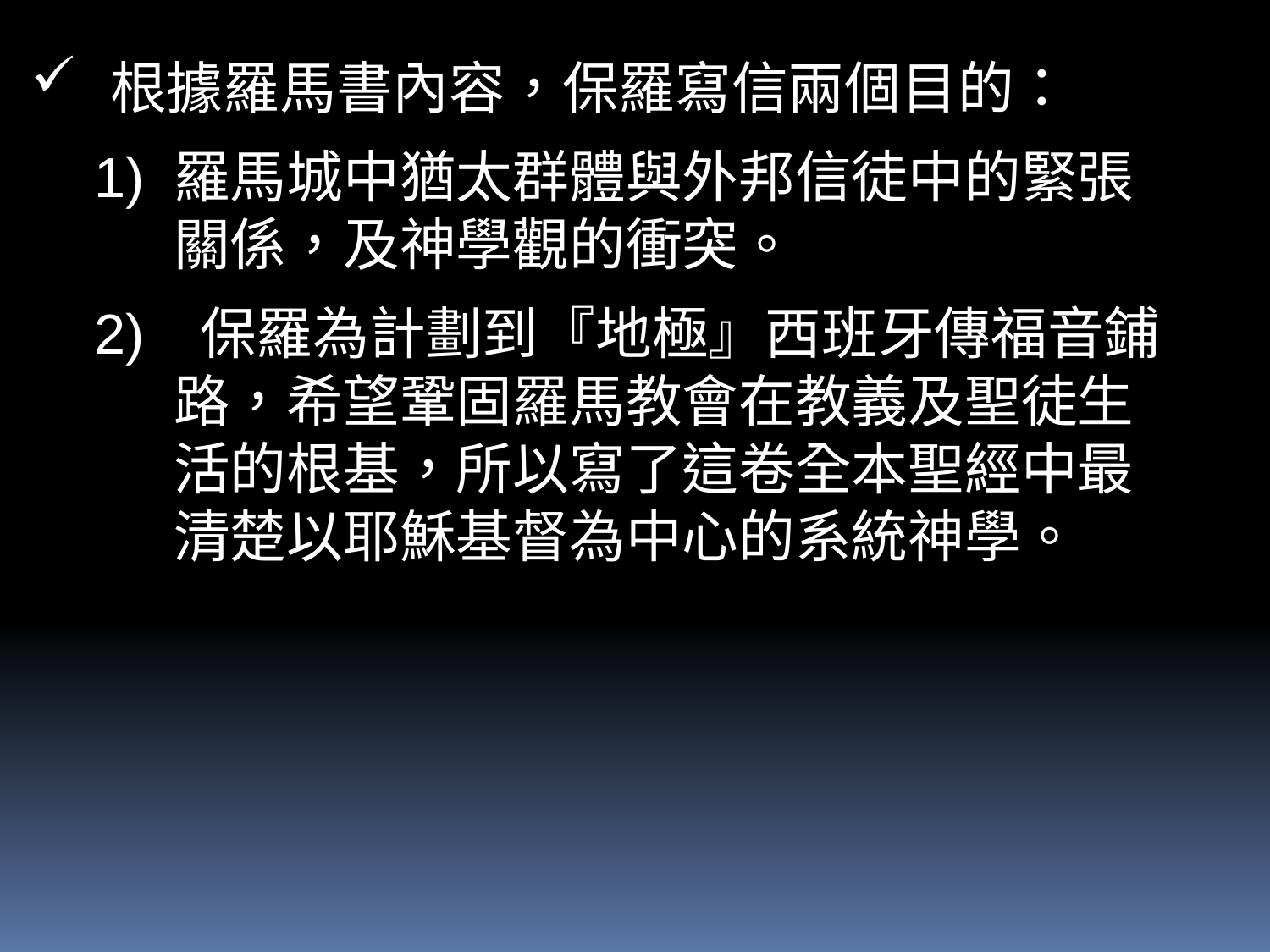

根據羅馬書內容，保羅寫信兩個目的：
羅馬城中猶太群體與外邦信徒中的緊張關係，及神學觀的衝突。
 保羅為計劃到『地極』西班牙傳福音鋪路，希望鞏固羅馬教會在教義及聖徒生活的根基，所以寫了這卷全本聖經中最清楚以耶穌基督為中心的系統神學。